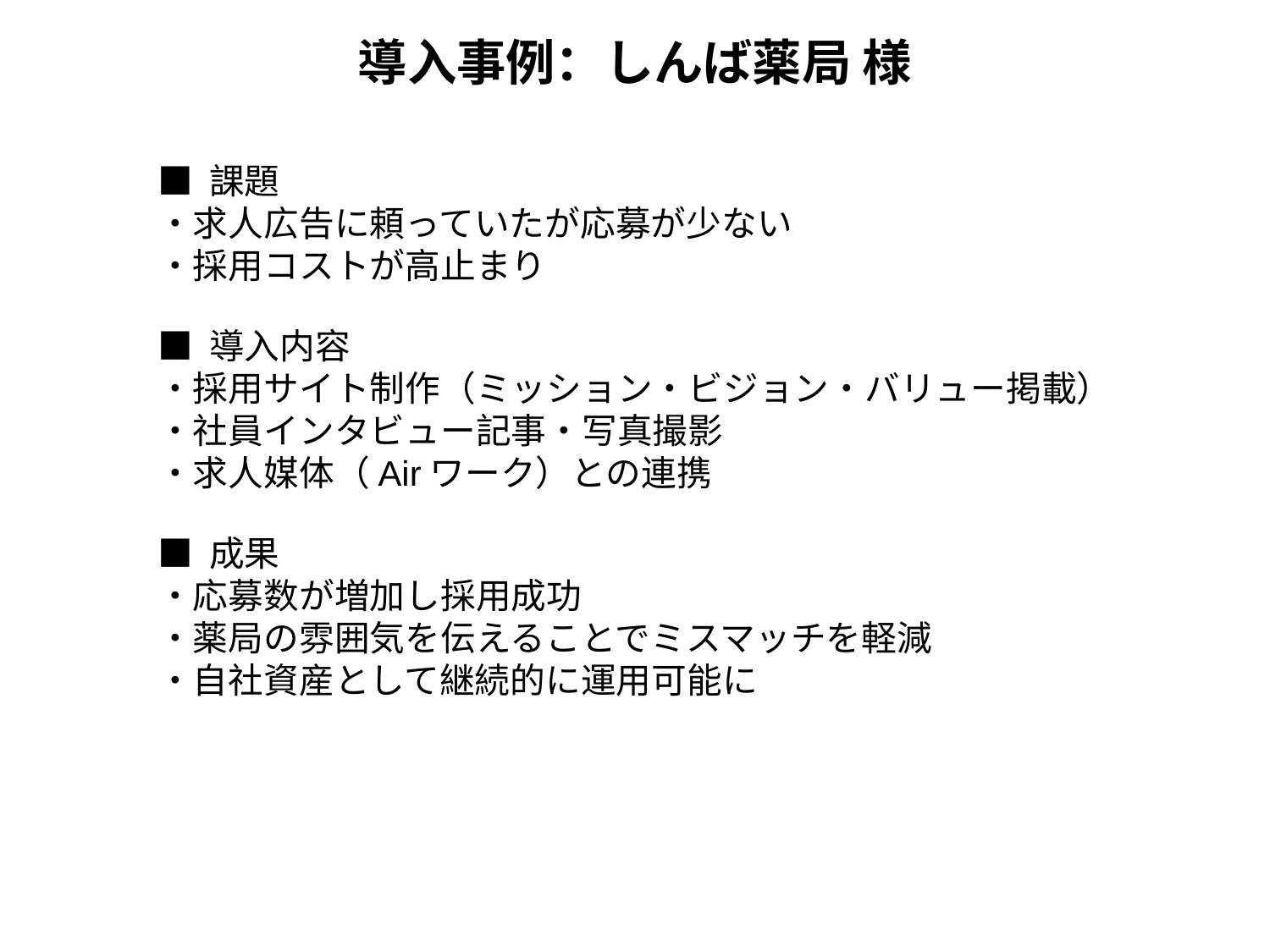

導入事例：しんば薬局 様
■ 課題
・求人広告に頼っていたが応募が少ない
・採用コストが高止まり

■ 導入内容
・採用サイト制作（ミッション・ビジョン・バリュー掲載）
・社員インタビュー記事・写真撮影
・求人媒体（Airワーク）との連携

■ 成果
・応募数が増加し採用成功
・薬局の雰囲気を伝えることでミスマッチを軽減
・自社資産として継続的に運用可能に